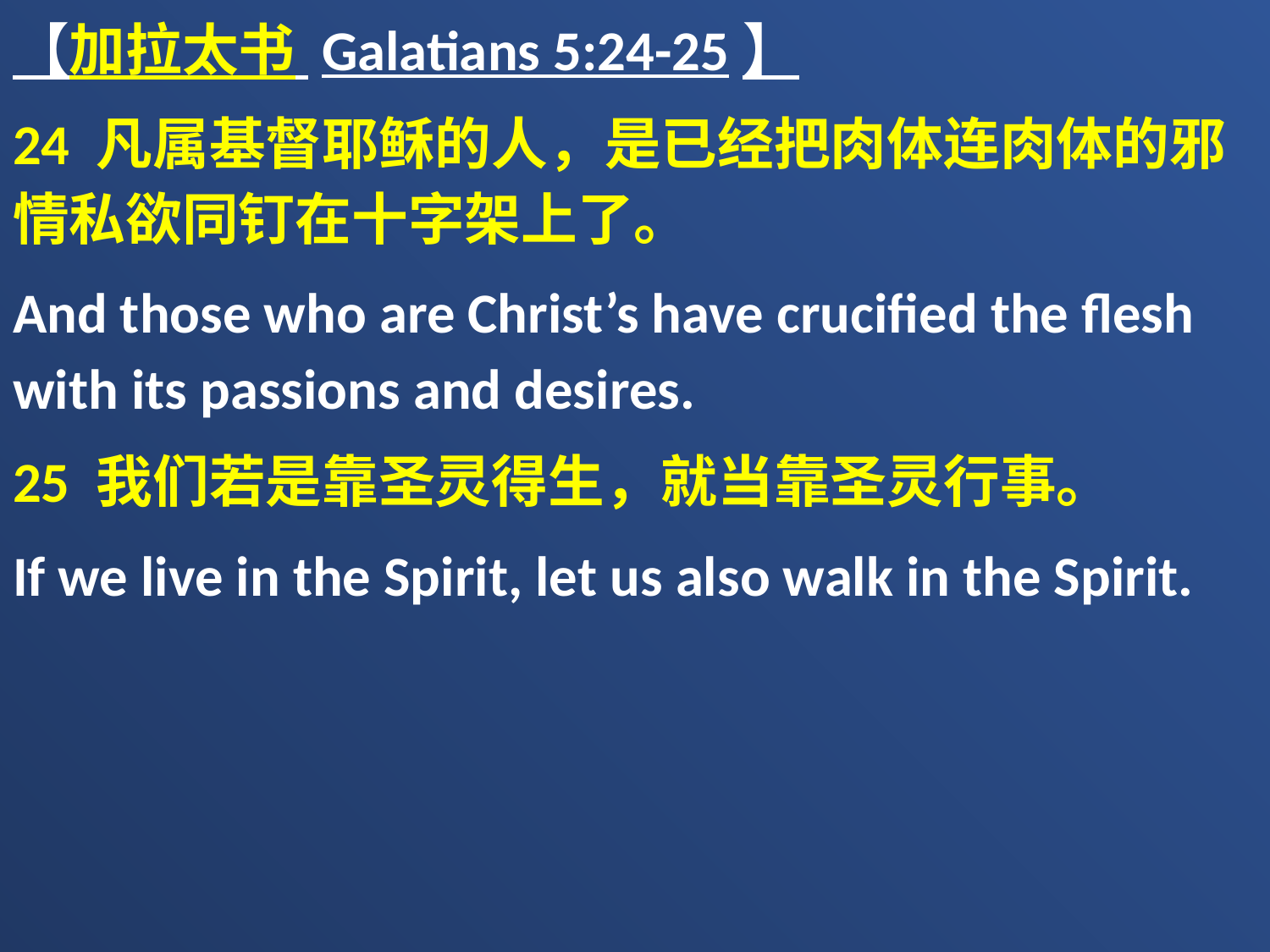

【加拉太书 Galatians 5:24-25】
24 凡属基督耶稣的人，是已经把肉体连肉体的邪情私欲同钉在十字架上了。
And those who are Christ’s have crucified the flesh with its passions and desires.
25 我们若是靠圣灵得生，就当靠圣灵行事。
If we live in the Spirit, let us also walk in the Spirit.